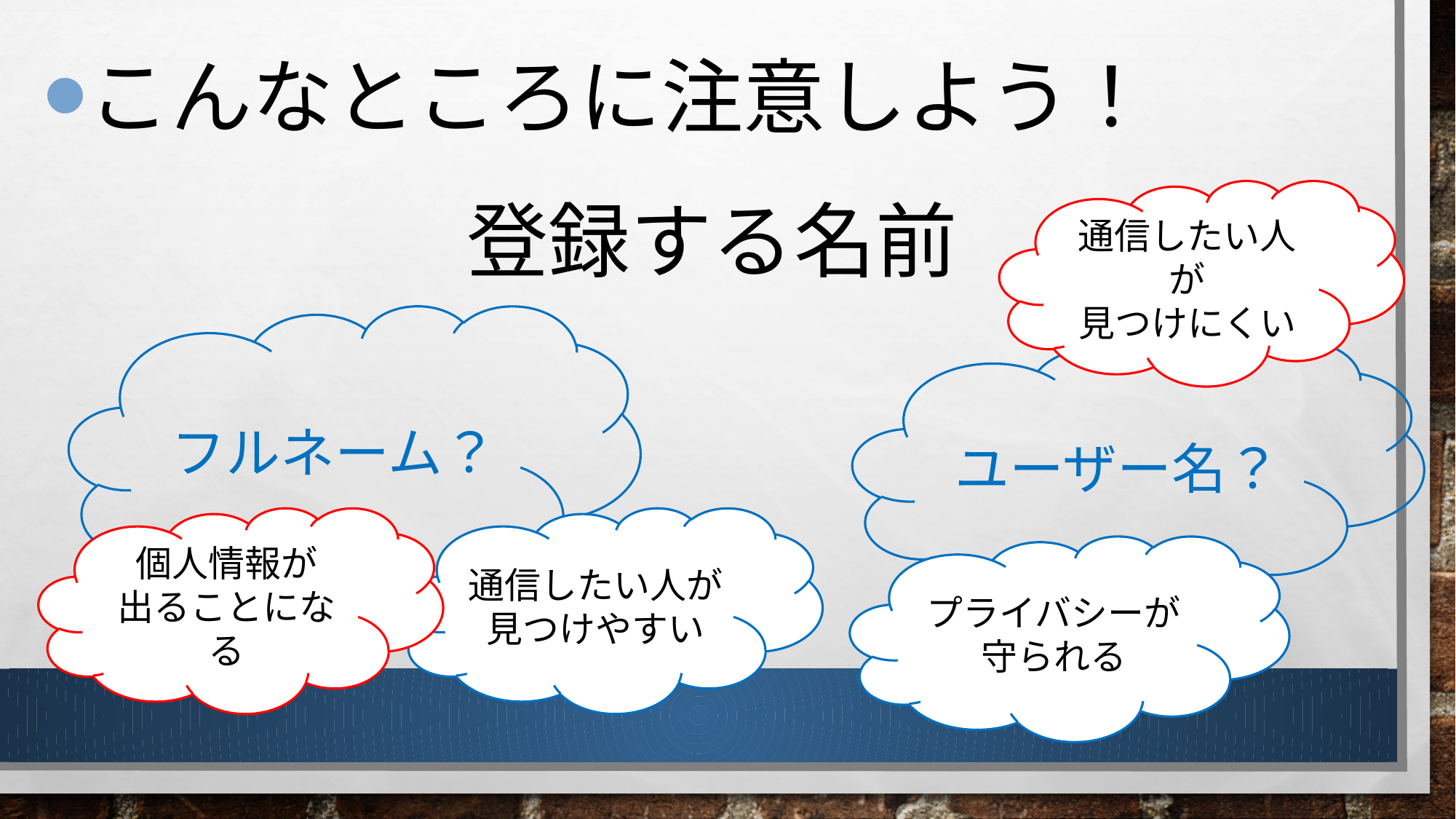

こんなところに注意しよう！
登録する名前
通信したい人が
見つけにくい
フルネーム？
ユーザー名？
通信したい人が見つけやすい
個人情報が
出ることになる
プライバシーが
守られる